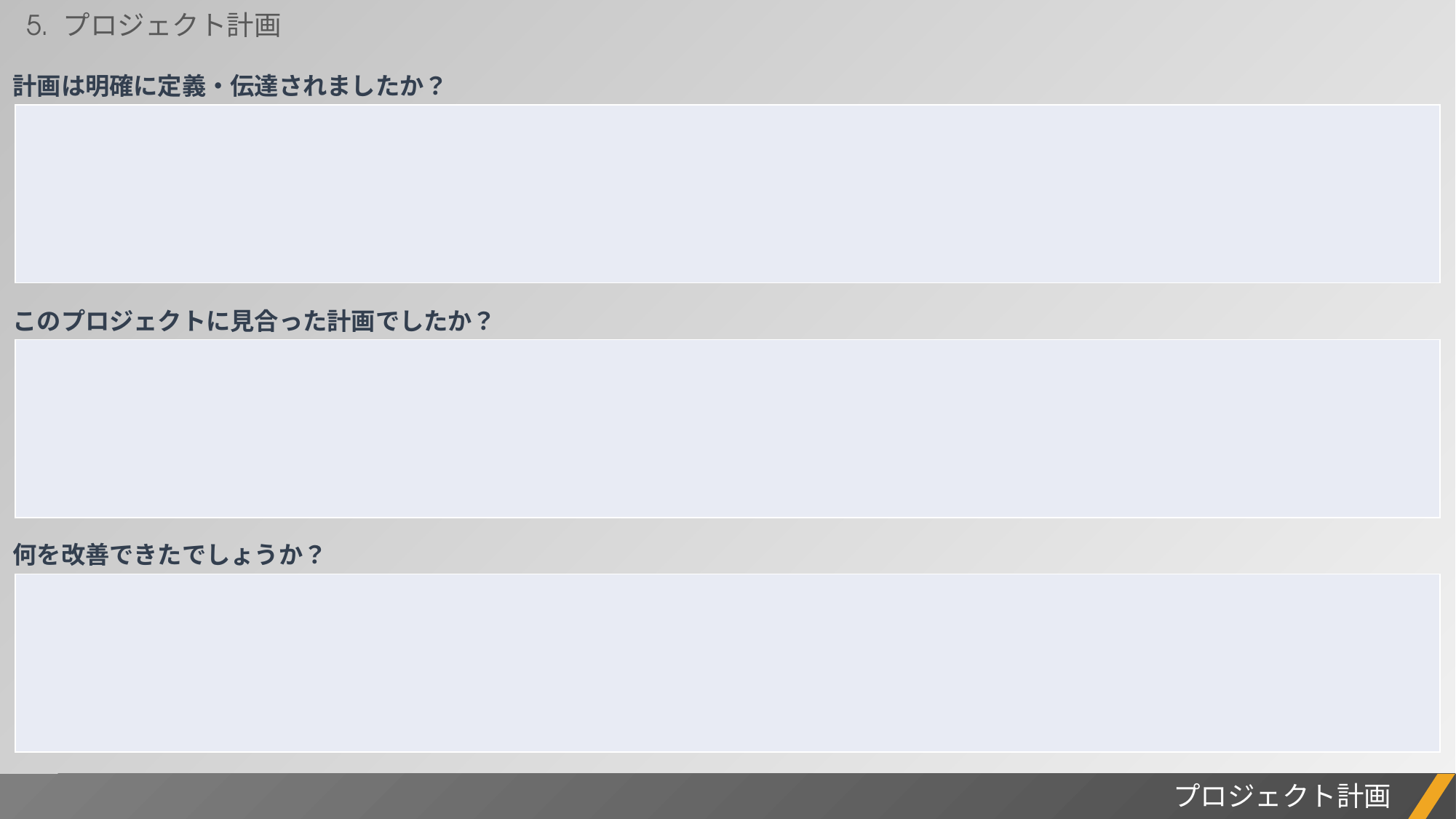

5. プロジェクト計画
計画は明確に定義・伝達されましたか？
|  |
| --- |
このプロジェクトに見合った計画でしたか？
|  |
| --- |
何を改善できたでしょうか？
|  |
| --- |
プロジェクト計画